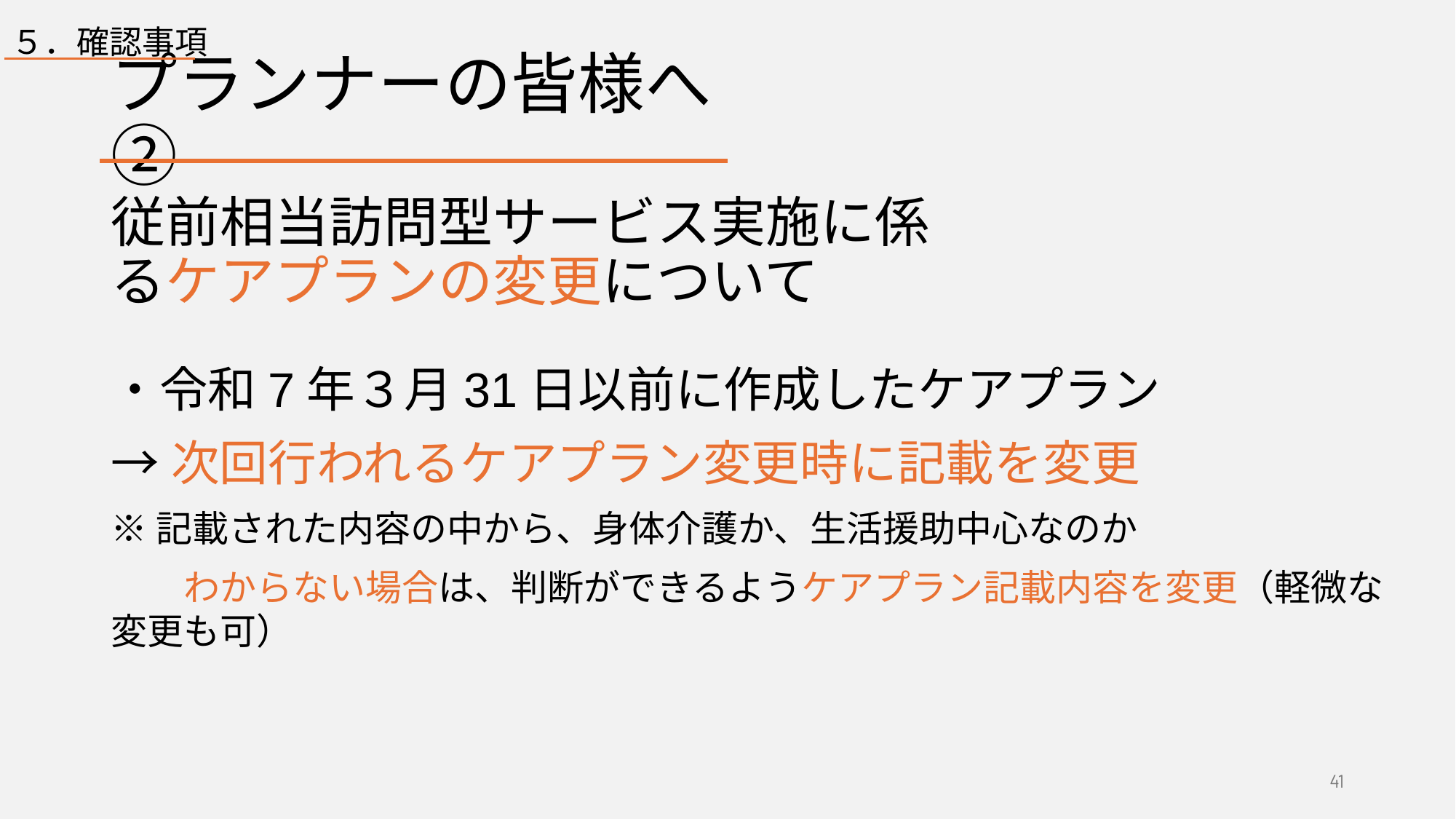

５．確認事項
# プランナーの皆様へ②
従前相当訪問型サービス実施に係るケアプランの変更について
・令和7年３月31日以前に作成したケアプラン
→次回行われるケアプラン変更時に記載を変更
※記載された内容の中から、身体介護か、生活援助中心なのか
　　わからない場合は、判断ができるようケアプラン記載内容を変更（軽微な変更も可）
41